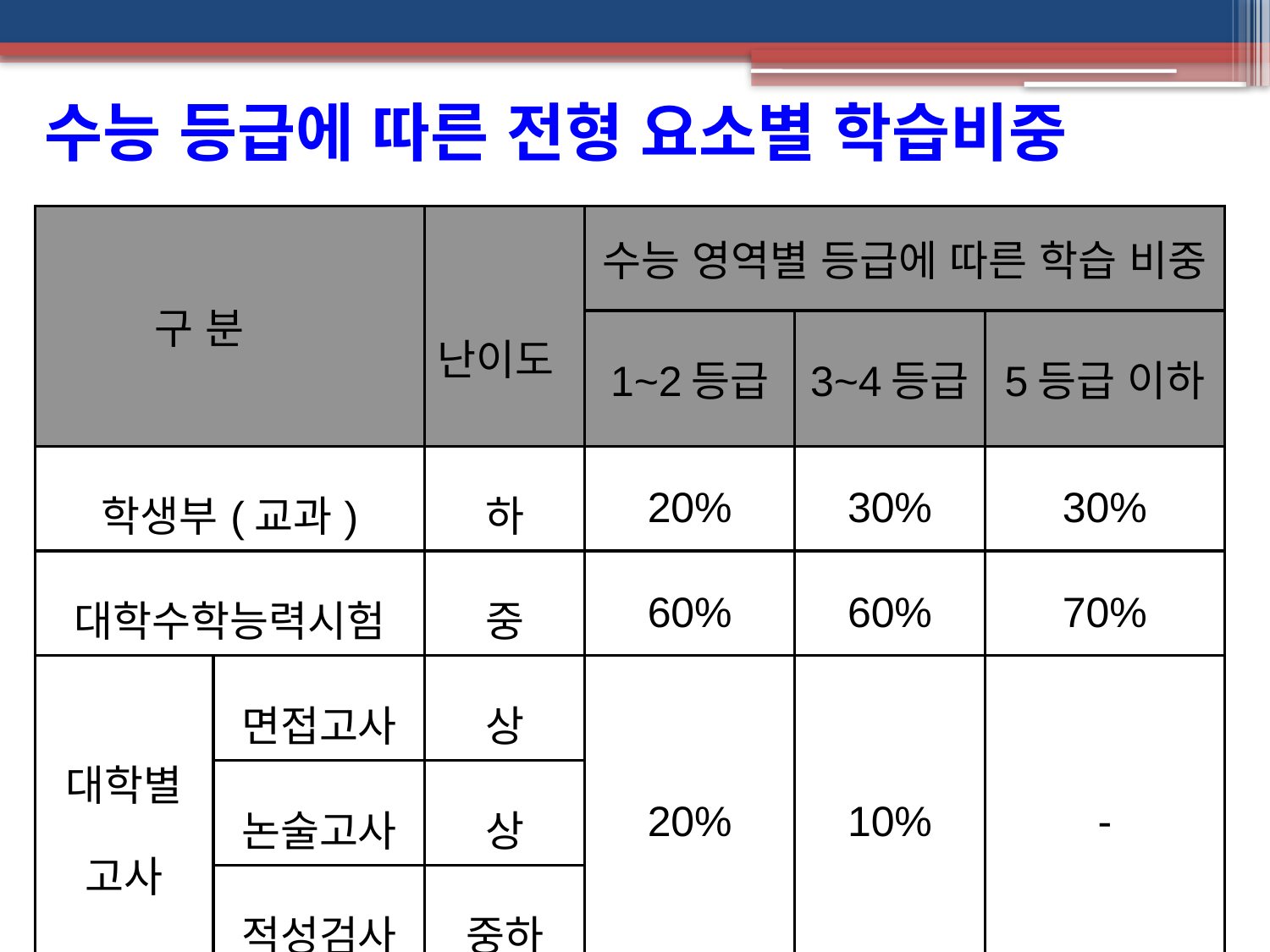

수능 등급에 따른 전형 요소별 학습비중
| 구 분 |  | 난이도 | 수능 영역별 등급에 따른 학습 비중 |  |  |
| --- | --- | --- | --- | --- | --- |
|  |  |  | 1~2등급 | 3~4등급 | 5등급 이하 |
| 학생부(교과) |  | 하 | 20% | 30% | 30% |
| 대학수학능력시험 |  | 중 | 60% | 60% | 70% |
| 대학별 고사 | 면접고사 | 상 | 20% | 10% | - |
|  | 논술고사 | 상 |  |  |  |
|  | 적성검사 | 중하 |  |  |  |